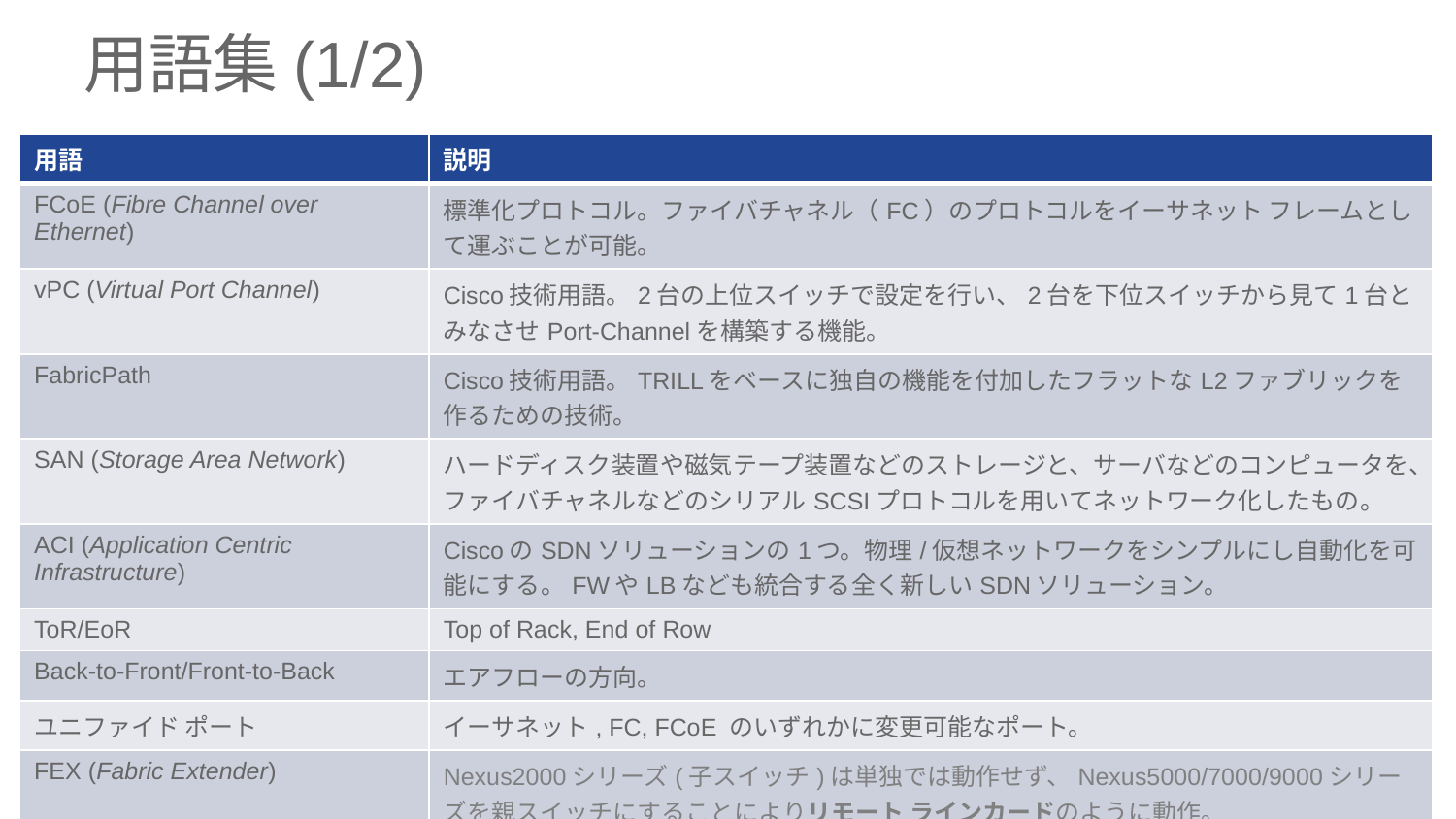

用語集(1/2)
| 用語 | 説明 |
| --- | --- |
| FCoE (Fibre Channel over Ethernet) | 標準化プロトコル。ファイバチャネル（FC）のプロトコルをイーサネット フレームとして運ぶことが可能。 |
| vPC (Virtual Port Channel) | Cisco技術用語。2台の上位スイッチで設定を行い、2台を下位スイッチから見て1台とみなさせPort-Channelを構築する機能。 |
| FabricPath | Cisco技術用語。TRILLをベースに独自の機能を付加したフラットなL2ファブリックを作るための技術。 |
| SAN (Storage Area Network) | ハードディスク装置や磁気テープ装置などのストレージと、サーバなどのコンピュータを、ファイバチャネルなどのシリアルSCSIプロトコルを用いてネットワーク化したもの。 |
| ACI (Application Centric Infrastructure) | CiscoのSDNソリューションの1つ。物理/仮想ネットワークをシンプルにし自動化を可能にする。FWやLBなども統合する全く新しいSDNソリューション。 |
| ToR/EoR | Top of Rack, End of Row |
| Back-to-Front/Front-to-Back | エアフローの方向。 |
| ユニファイド ポート | イーサネット, FC, FCoE のいずれかに変更可能なポート。 |
| FEX (Fabric Extender) | Nexus2000シリーズ(子スイッチ)は単独では動作せず、Nexus5000/7000/9000シリーズを親スイッチにすることによりリモート ラインカードのように動作。 |
| ファブリック | フラットでループ フリーなL2/L3ネットワークのこと。従来のSTPのようなループ管理の仕組みを不要にする。 |